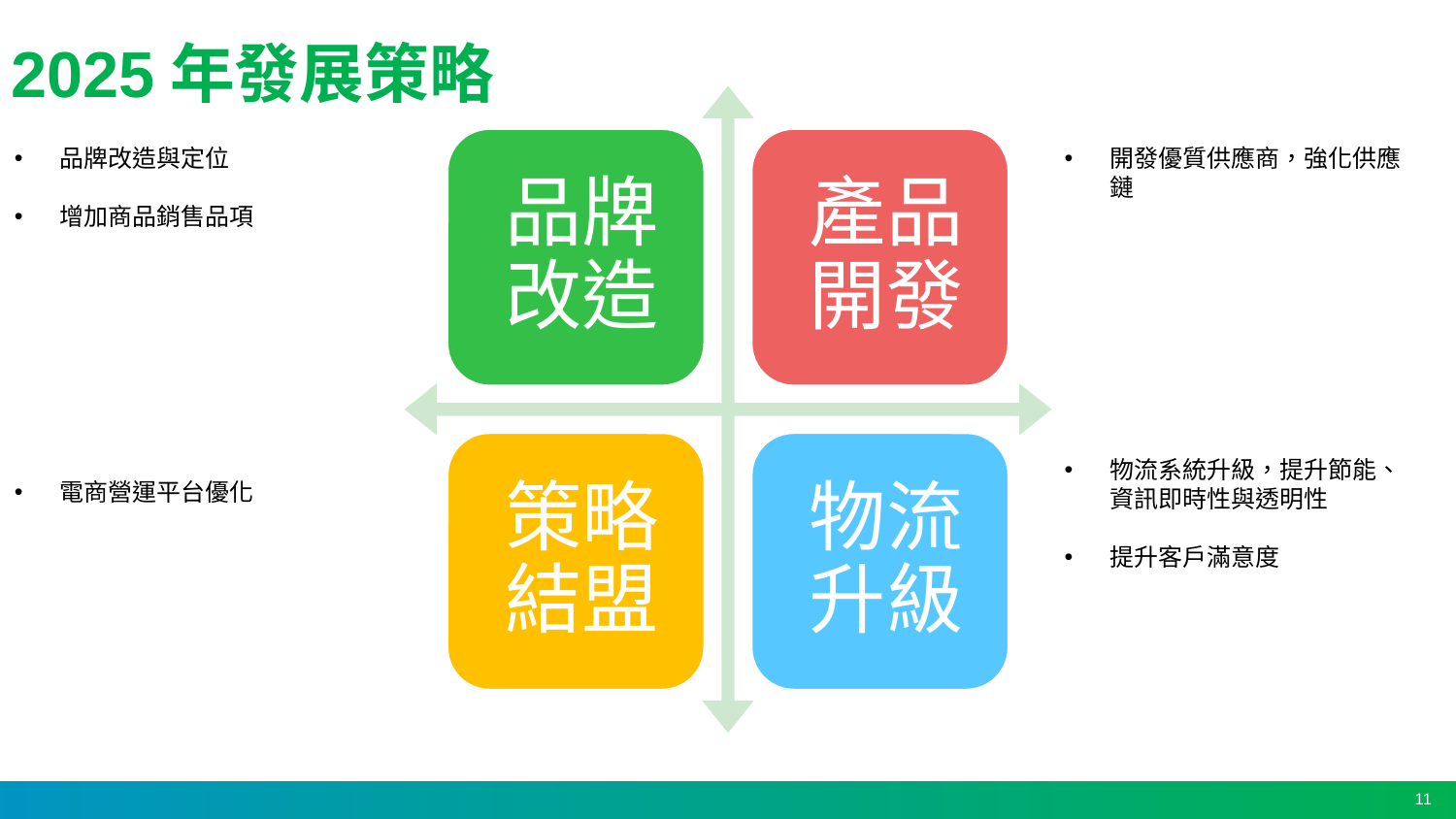

# 2025年發展策略
品牌改造
產品開發
策略結盟
物流升級
品牌改造與定位

增加商品銷售品項
開發優質供應商，強化供應鏈

物流系統升級，提升節能、資訊即時性與透明性

提升客戶滿意度

電商營運平台優化